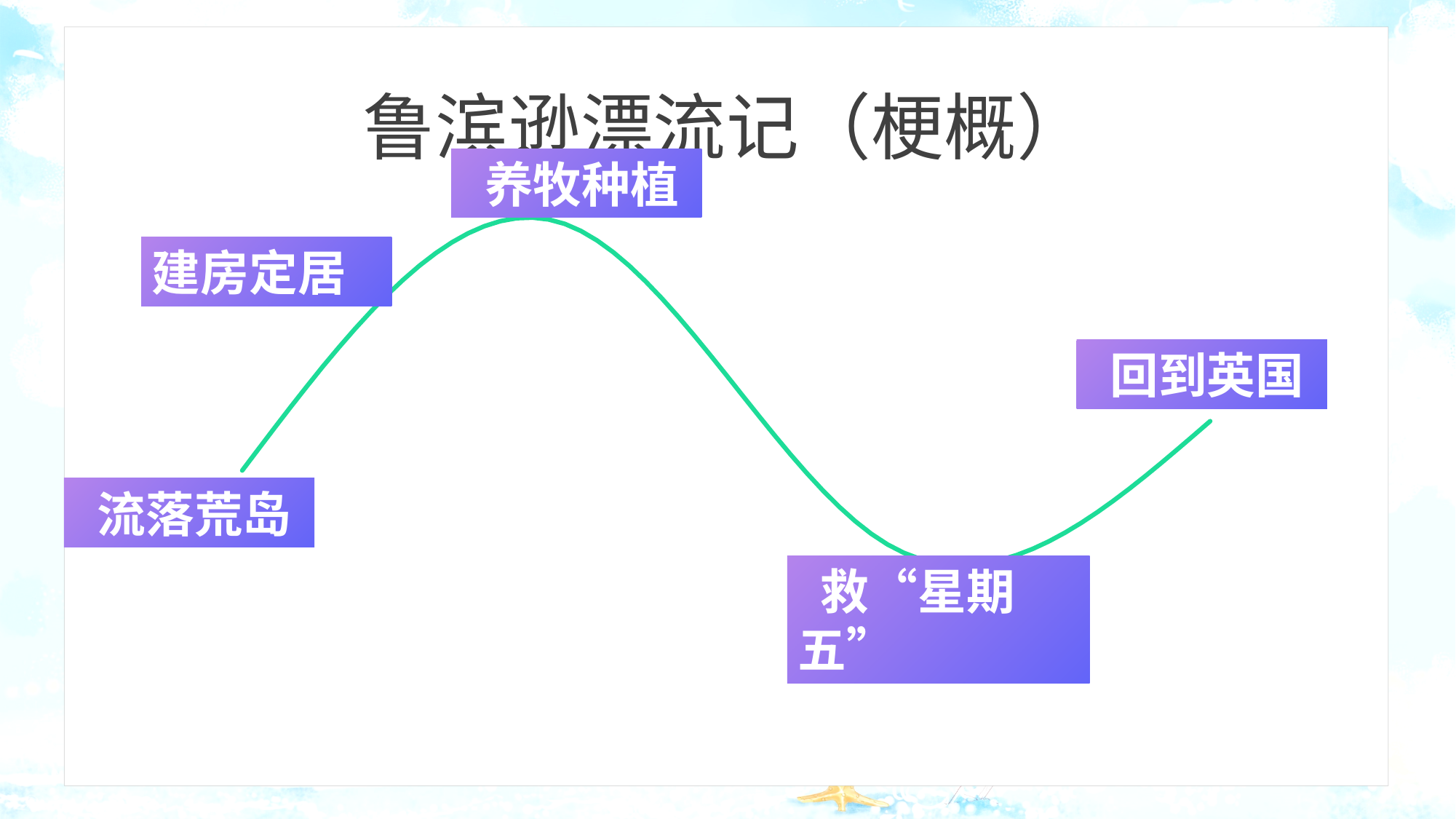

### Chart: 鲁滨逊漂流记（梗概）

| Category | 系列 2 |
|---|---|
| 类别1 | 2.4 |
| 类别2 | 4.4 |
| 类别3 | 1.8 |
| 类别4 | 2.8 |
 养牧种植
建房定居
 回到英国
 流落荒岛
 救“星期五”